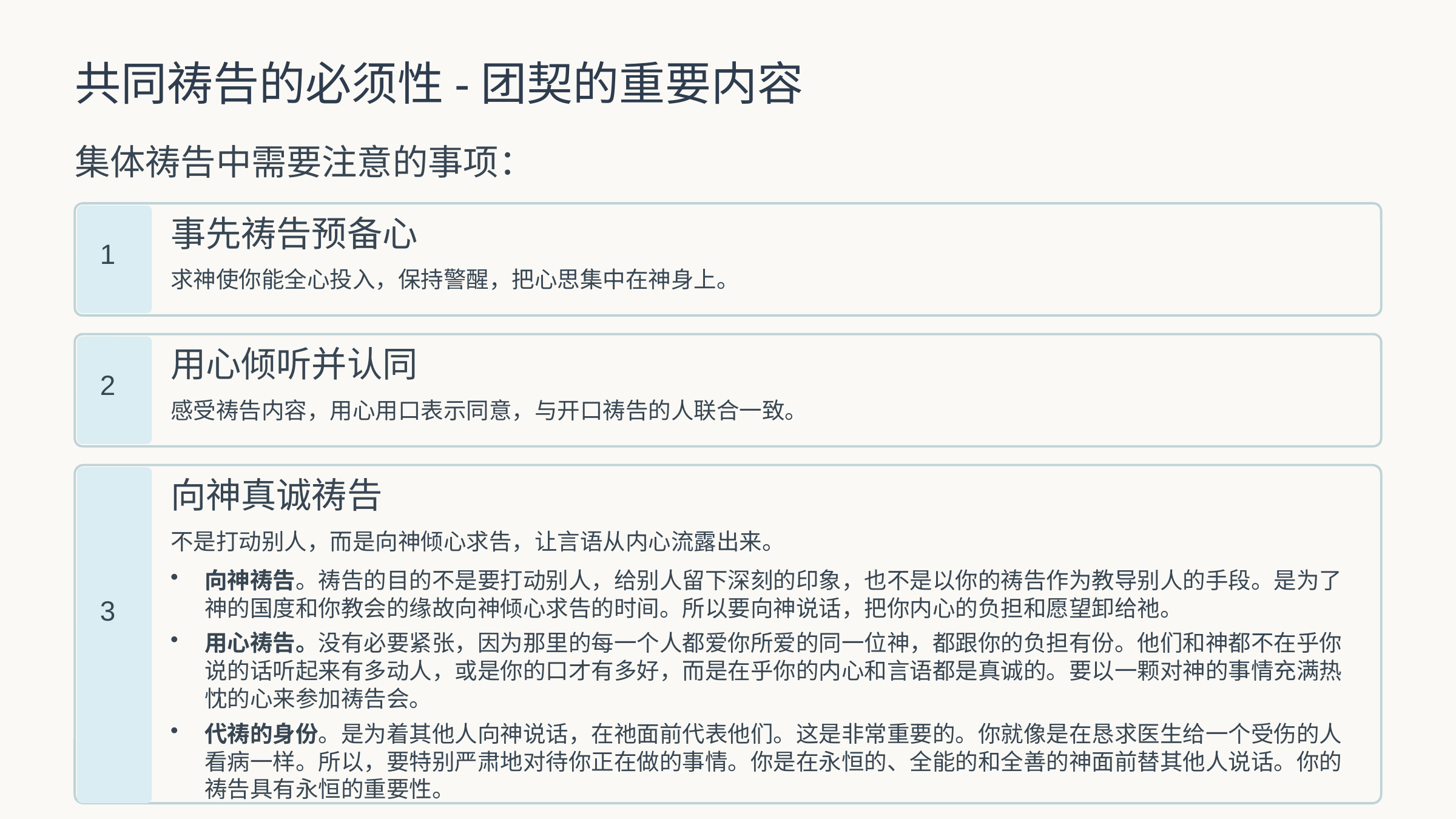

共同祷告的必须性-团契的重要内容
集体祷告中需要注意的事项：

事先祷告预备心
1
求神使你能全心投入，保持警醒，把心思集中在神身上。

用心倾听并认同
2
感受祷告内容，用心用口表示同意，与开口祷告的人联合一致。

向神真诚祷告
不是打动别人，而是向神倾心求告，让言语从内心流露出来。
向神祷告。祷告的目的不是要打动别人，给别人留下深刻的印象，也不是以你的祷告作为教导别人的手段。是为了神的国度和你教会的缘故向神倾心求告的时间。所以要向神说话，把你内心的负担和愿望卸给祂。
3
用心祷告。没有必要紧张，因为那里的每一个人都爱你所爱的同一位神，都跟你的负担有份。他们和神都不在乎你说的话听起来有多动人，或是你的口才有多好，而是在乎你的内心和言语都是真诚的。要以一颗对神的事情充满热忱的心来参加祷告会。
代祷的身份。是为着其他人向神说话，在祂面前代表他们。这是非常重要的。你就像是在恳求医生给一个受伤的人看病一样。所以，要特别严肃地对待你正在做的事情。你是在永恒的、全能的和全善的神面前替其他人说话。你的祷告具有永恒的重要性。